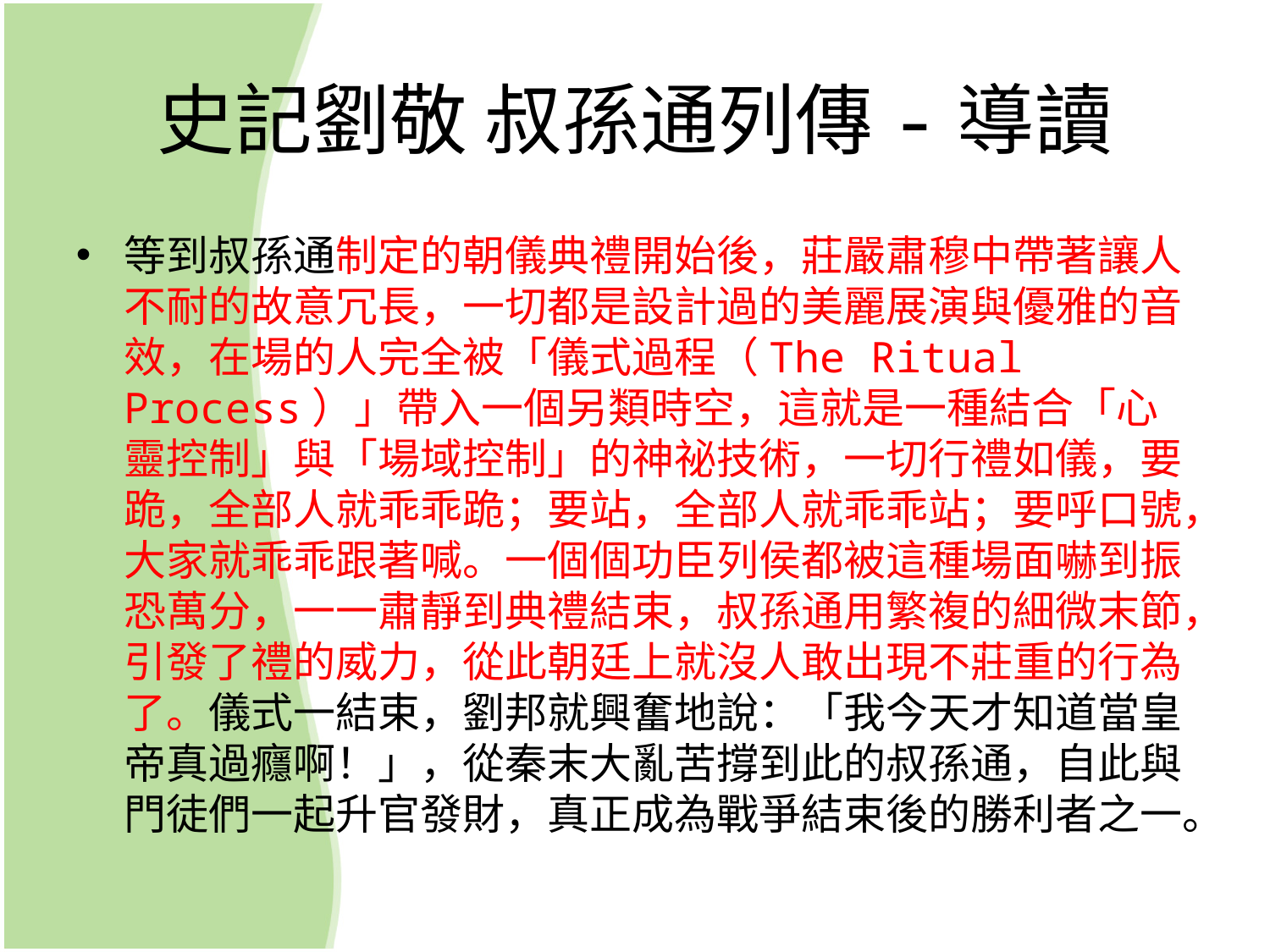

# 史記劉敬 叔孫通列傳-導讀
等到叔孫通制定的朝儀典禮開始後，莊嚴肅穆中帶著讓人不耐的故意冗長，一切都是設計過的美麗展演與優雅的音效，在場的人完全被「儀式過程（The Ritual Process）」帶入一個另類時空，這就是一種結合「心靈控制」與「場域控制」的神祕技術，一切行禮如儀，要跪，全部人就乖乖跪；要站，全部人就乖乖站；要呼口號，大家就乖乖跟著喊。一個個功臣列侯都被這種場面嚇到振恐萬分，一一肅靜到典禮結束，叔孫通用繁複的細微末節，引發了禮的威力，從此朝廷上就沒人敢出現不莊重的行為了。儀式一結束，劉邦就興奮地說：「我今天才知道當皇帝真過癮啊！」，從秦末大亂苦撐到此的叔孫通，自此與門徒們一起升官發財，真正成為戰爭結束後的勝利者之一。